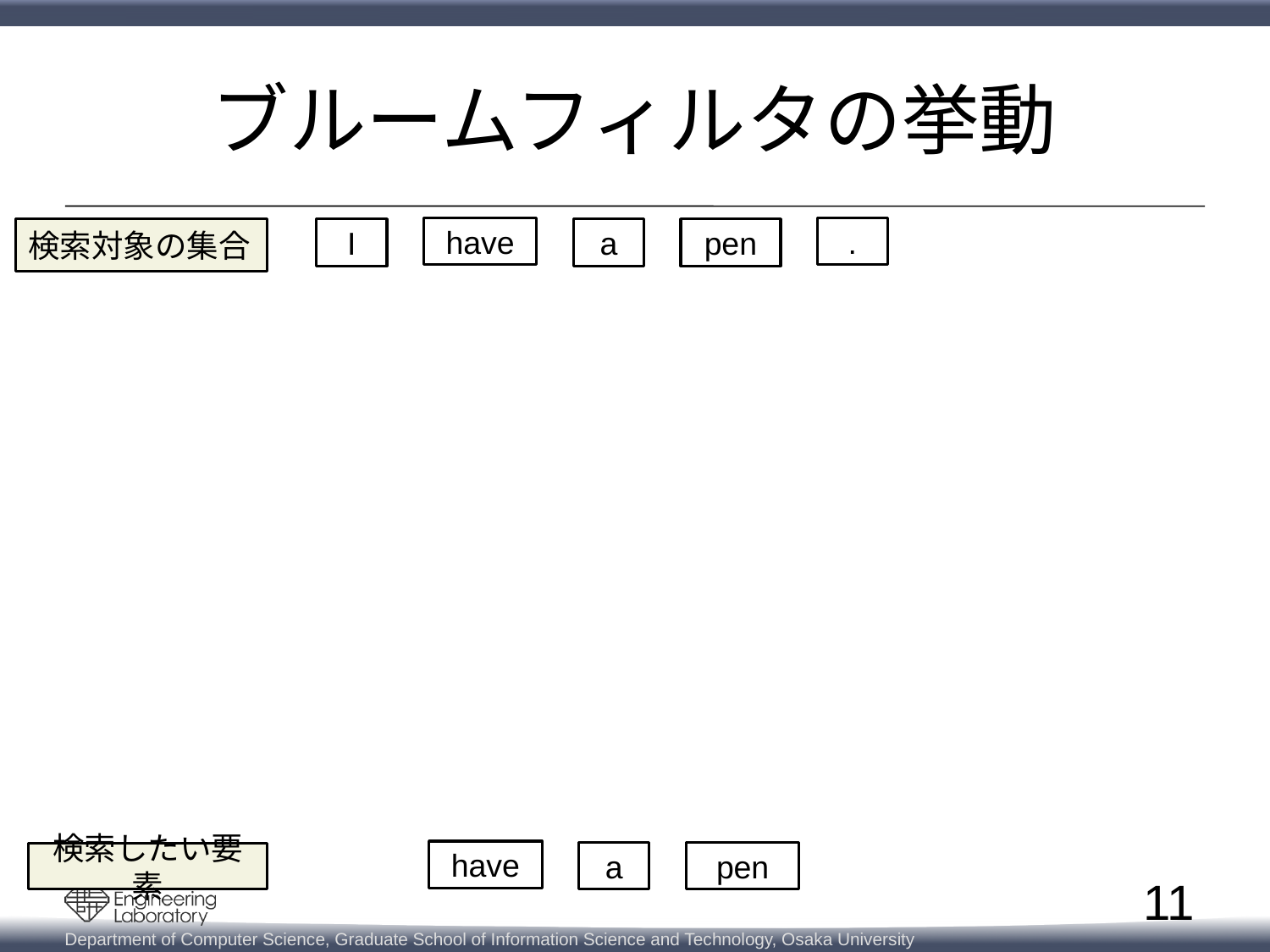

# ブルームフィルタの挙動
have
.
検索対象の集合
I
a
pen
have
a
pen
検索したい要素
11